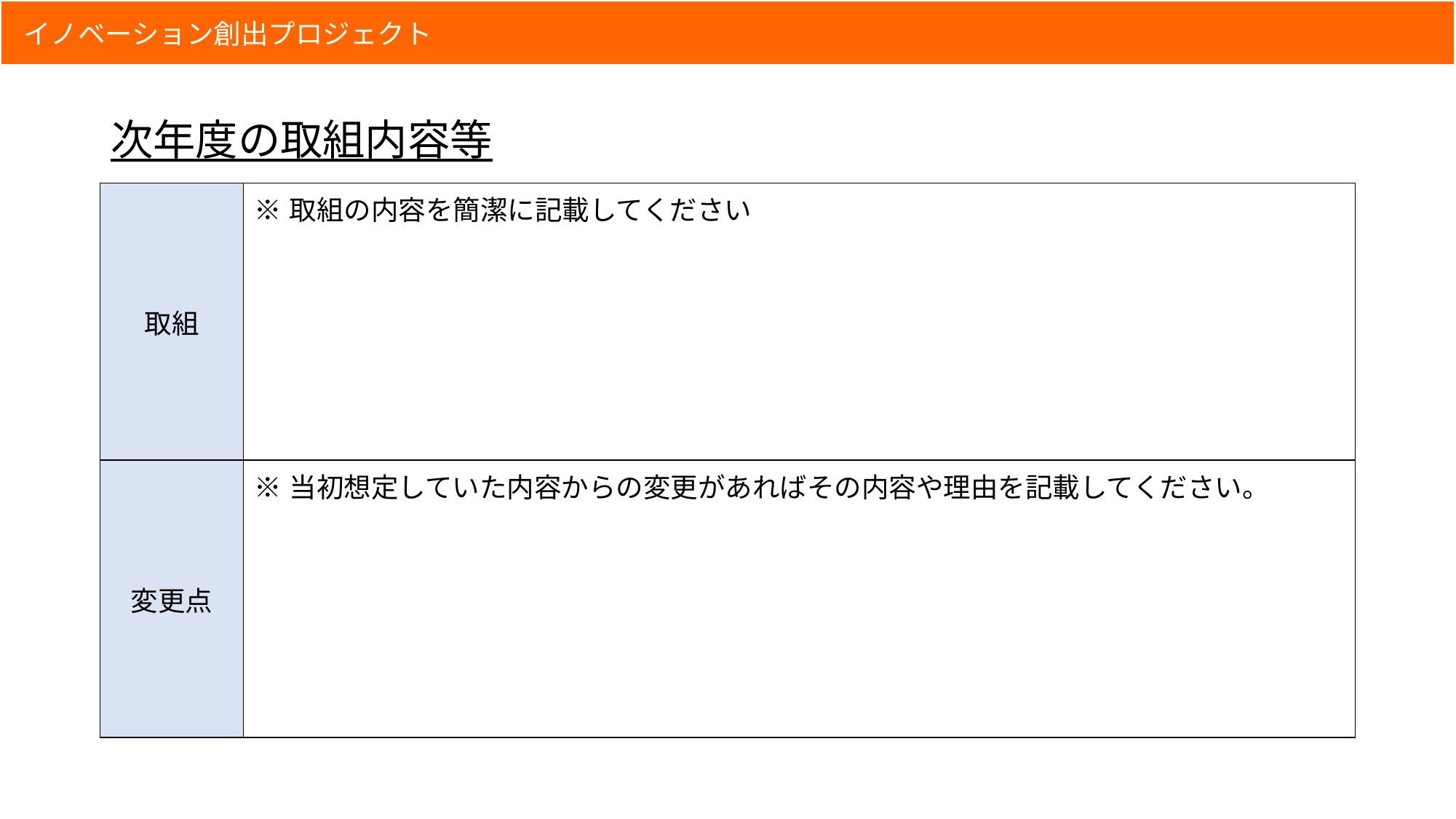

# 次年度の取組内容等
| 取組 | ※取組の内容を簡潔に記載してください |
| --- | --- |
| 変更点 | ※当初想定していた内容からの変更があればその内容や理由を記載してください。 |